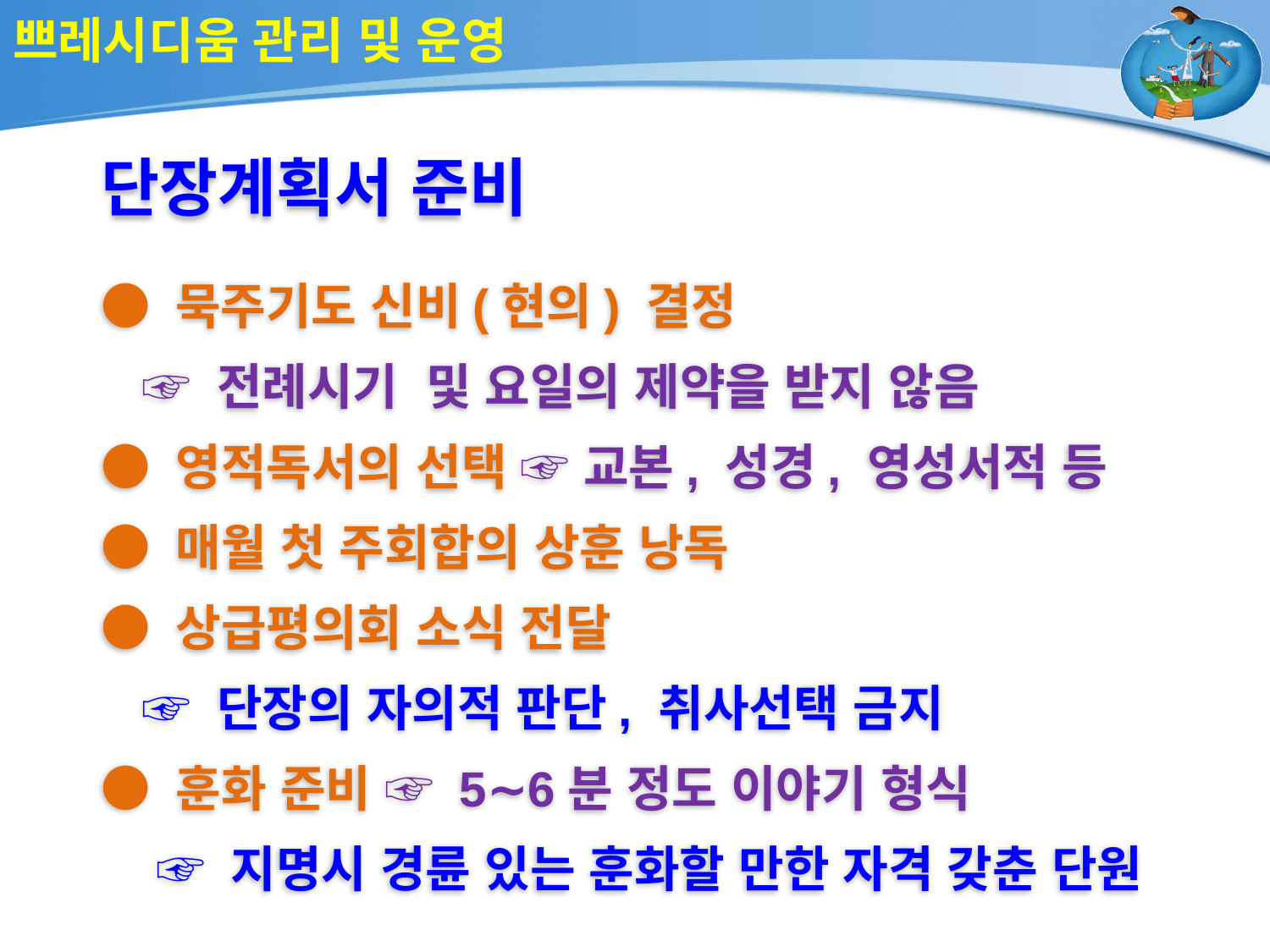

# 쁘레시디움 관리 및 운영
단장계획서 준비

● 묵주기도 신비(현의) 결정
   ☞ 전례시기  및 요일의 제약을 받지 않음
● 영적독서의 선택 ☞ 교본, 성경, 영성서적 등
● 매월 첫 주회합의 상훈 낭독
● 상급평의회 소식 전달
   ☞ 단장의 자의적 판단, 취사선택 금지
● 훈화 준비 ☞ 5∼6분 정도 이야기 형식
    ☞ 지명시 경륜 있는 훈화할 만한 자격 갖춘 단원